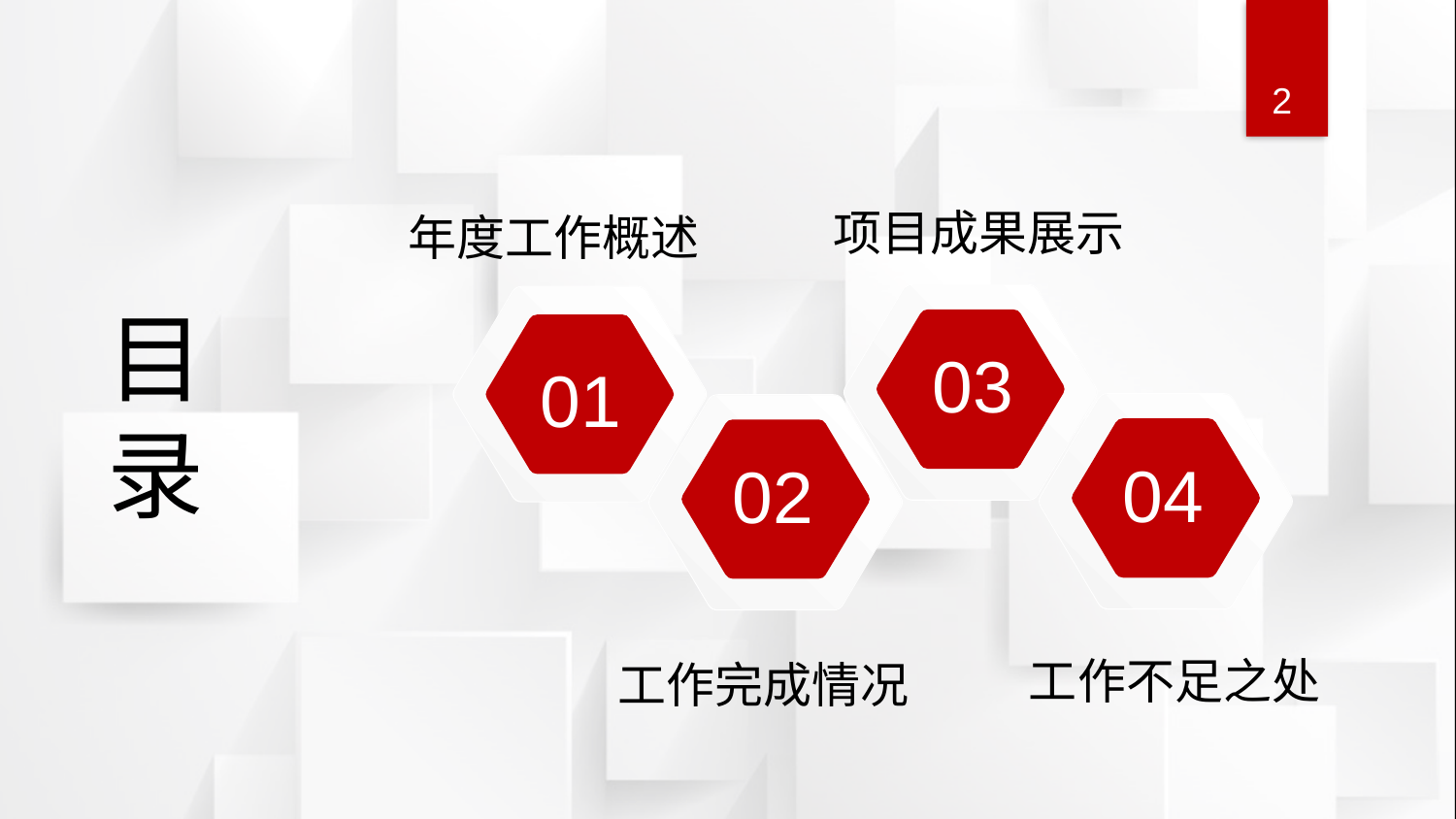

项目成果展示
年度工作概述

03

01
目
录

04

02
工作不足之处
工作完成情况